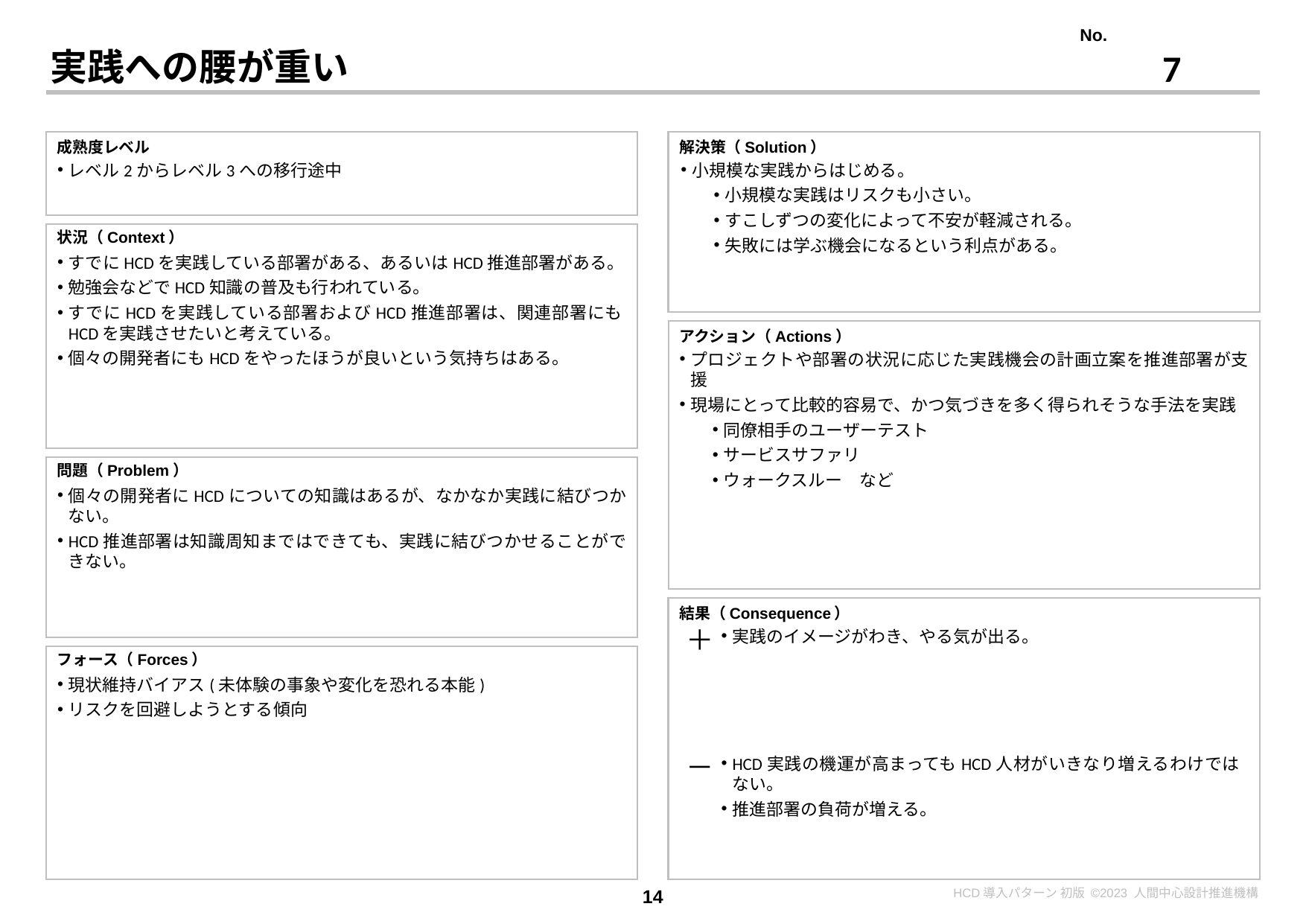

7
# 実践への腰が重い
レベル2からレベル3への移行途中
小規模な実践からはじめる。
小規模な実践はリスクも小さい。
すこしずつの変化によって不安が軽減される。
失敗には学ぶ機会になるという利点がある。
すでにHCDを実践している部署がある、あるいはHCD推進部署がある。
勉強会などでHCD知識の普及も行われている。
すでにHCDを実践している部署およびHCD推進部署は、関連部署にもHCDを実践させたいと考えている。
個々の開発者にもHCDをやったほうが良いという気持ちはある。
プロジェクトや部署の状況に応じた実践機会の計画立案を推進部署が支援
現場にとって比較的容易で、かつ気づきを多く得られそうな手法を実践
同僚相手のユーザーテスト
サービスサファリ
ウォークスルー　など
個々の開発者にHCDについての知識はあるが、なかなか実践に結びつかない。
HCD推進部署は知識周知まではできても、実践に結びつかせることができない。
実践のイメージがわき、やる気が出る。
現状維持バイアス(未体験の事象や変化を恐れる本能)
リスクを回避しようとする傾向
HCD実践の機運が高まってもHCD人材がいきなり増えるわけではない。
推進部署の負荷が増える。

14